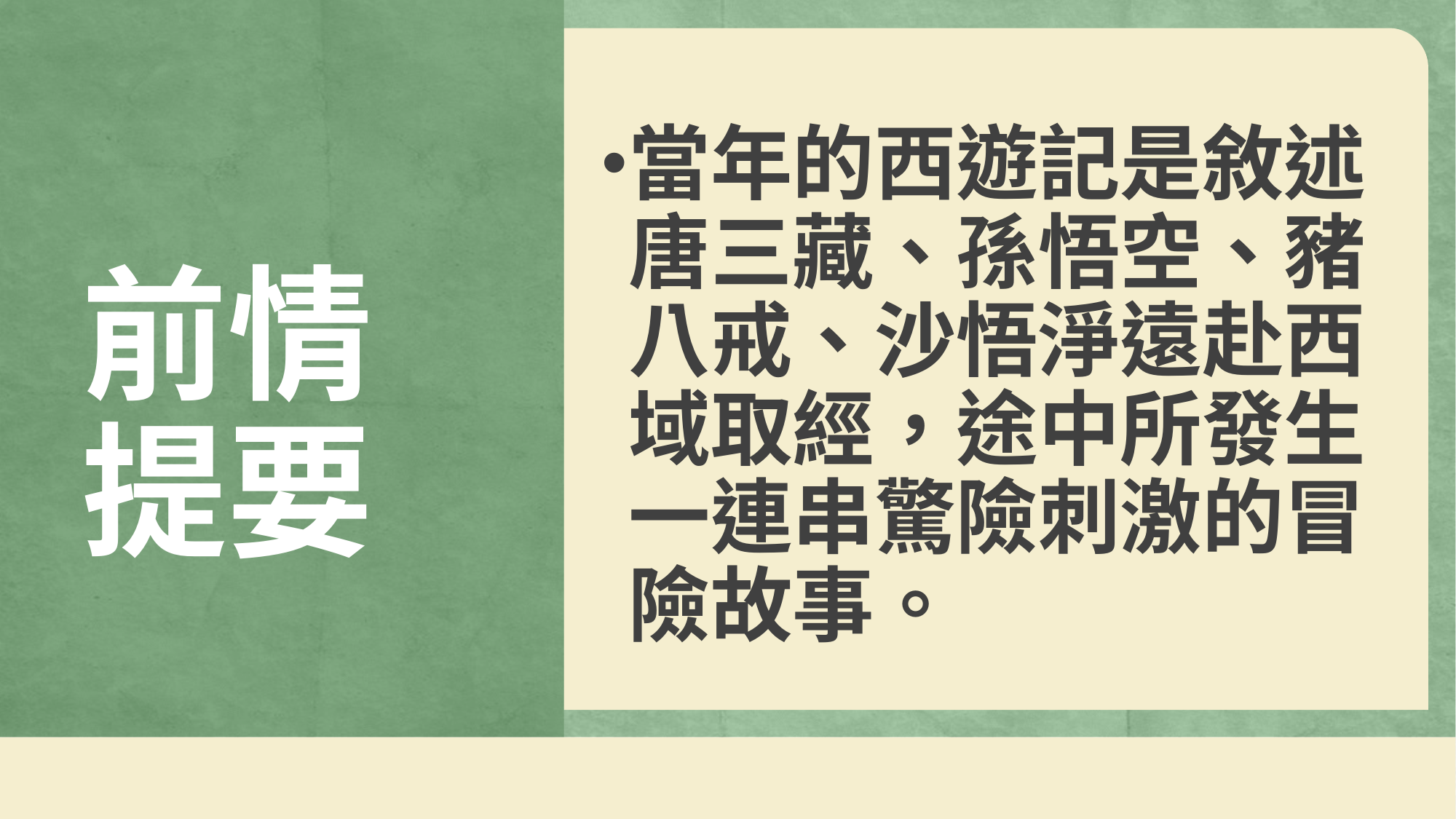

# 前情提要
當年的西遊記是敘述唐三藏、孫悟空、豬八戒、沙悟淨遠赴西域取經，途中所發生一連串驚險刺激的冒險故事。